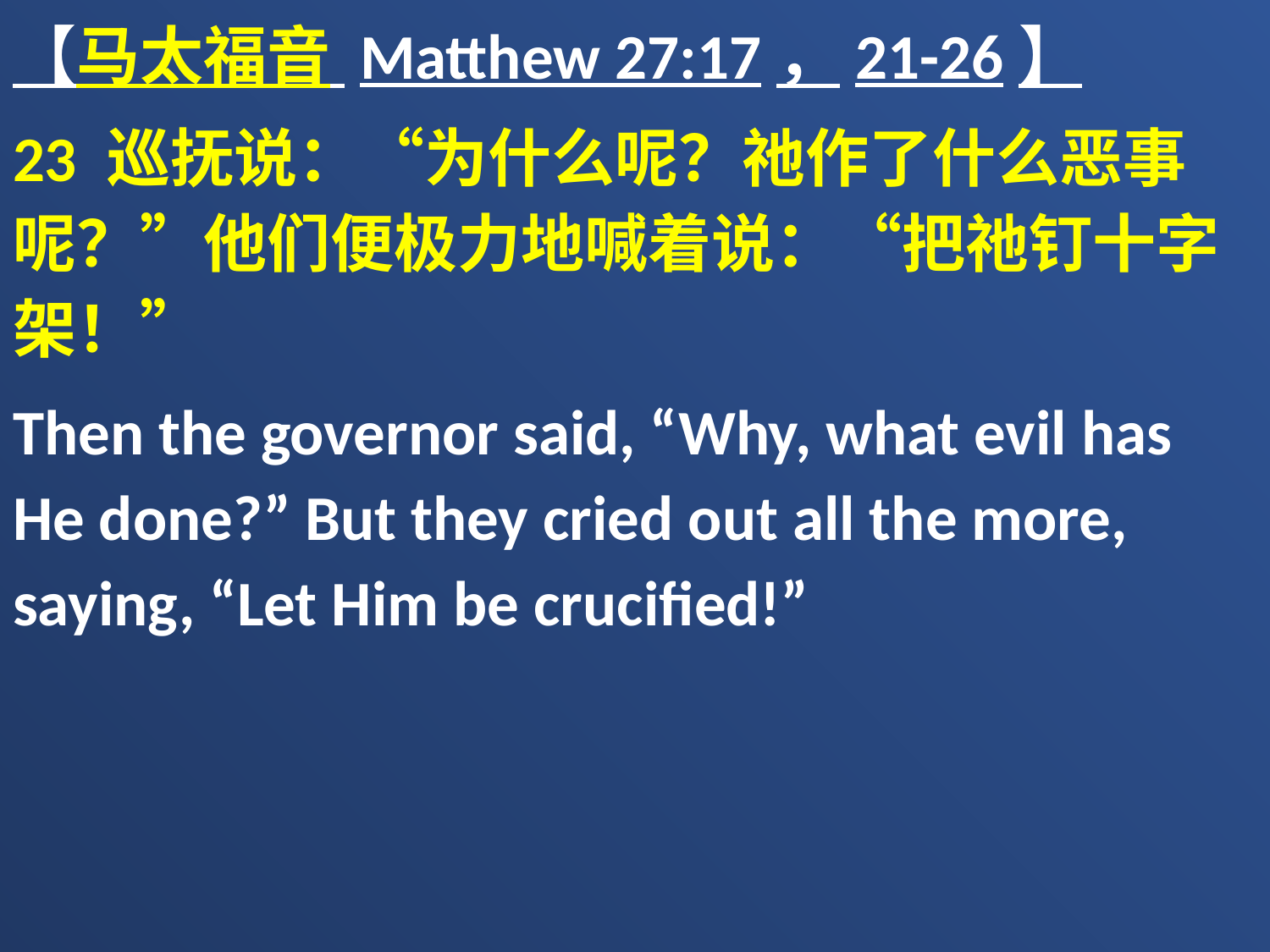

【马太福音 Matthew 27:17，21-26】
23 巡抚说：“为什么呢？祂作了什么恶事呢？”他们便极力地喊着说：“把祂钉十字架！”
Then the governor said, “Why, what evil has He done?” But they cried out all the more, saying, “Let Him be crucified!”